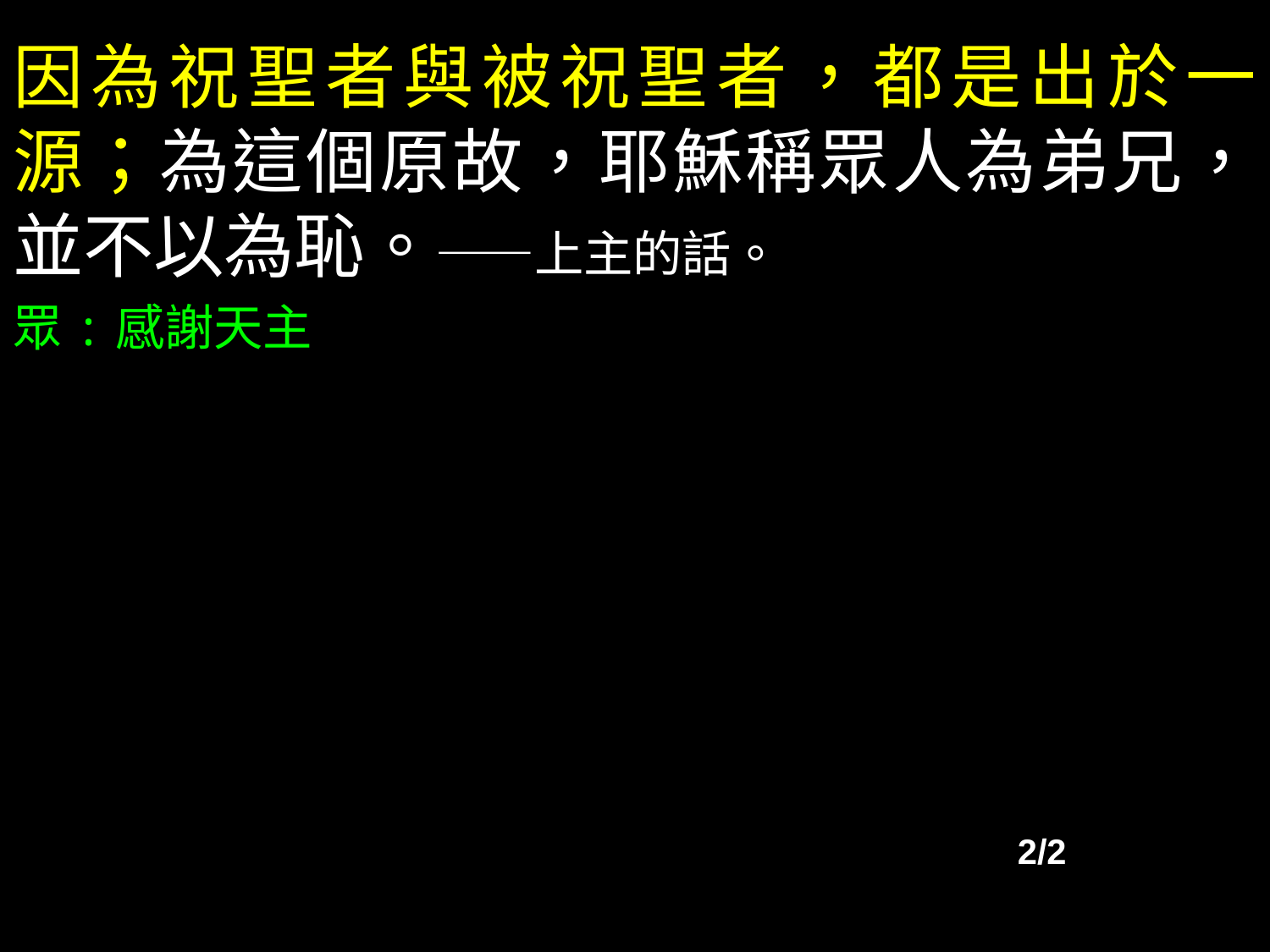

因為祝聖者與被祝聖者，都是出於一源；為這個原故，耶穌稱眾人為弟兄，並不以為恥。——上主的話。
眾:感謝天主

2/2